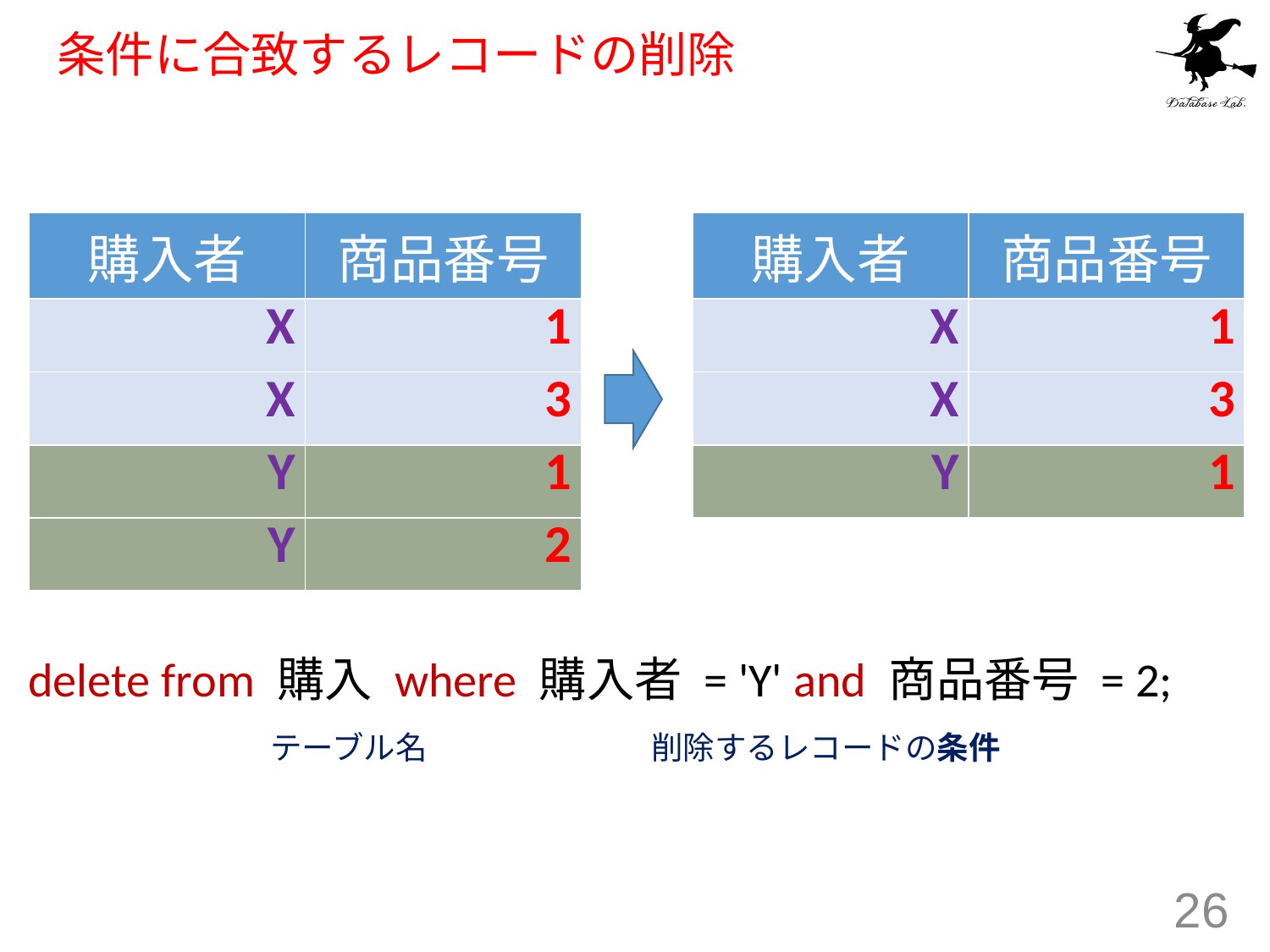

# 条件に合致するレコードの削除
| 購入者 | 商品番号 |
| --- | --- |
| X | 1 |
| X | 3 |
| Y | 1 |
| Y | 2 |
| 購入者 | 商品番号 |
| --- | --- |
| X | 1 |
| X | 3 |
| Y | 1 |

delete from 購入 where 購入者 = 'Y' and 商品番号 = 2;
削除するレコードの条件
テーブル名
26